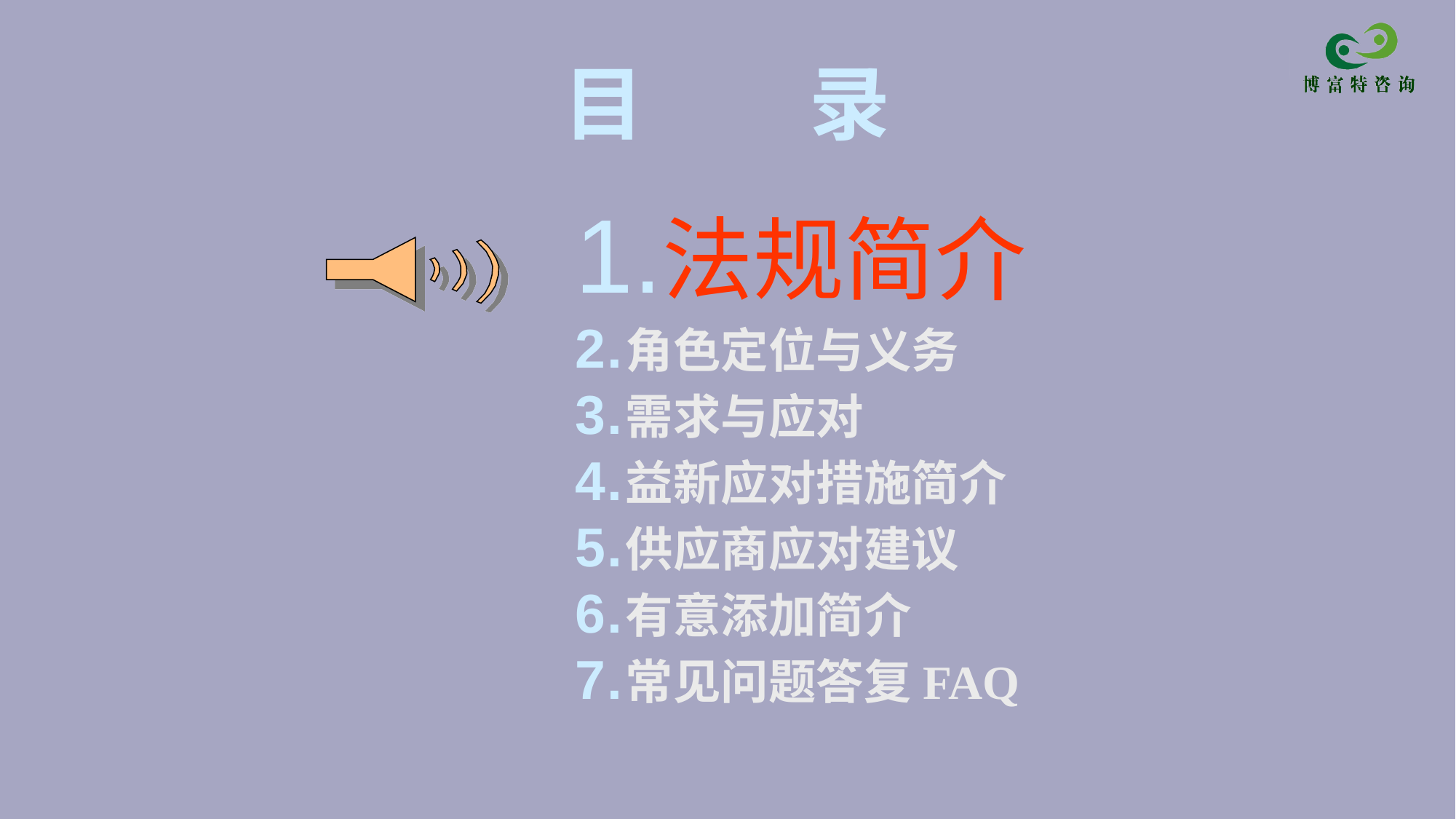

# 目         录
法规简介
角色定位与义务
需求与应对
益新应对措施简介
供应商应对建议
有意添加简介
常见问题答复FAQ